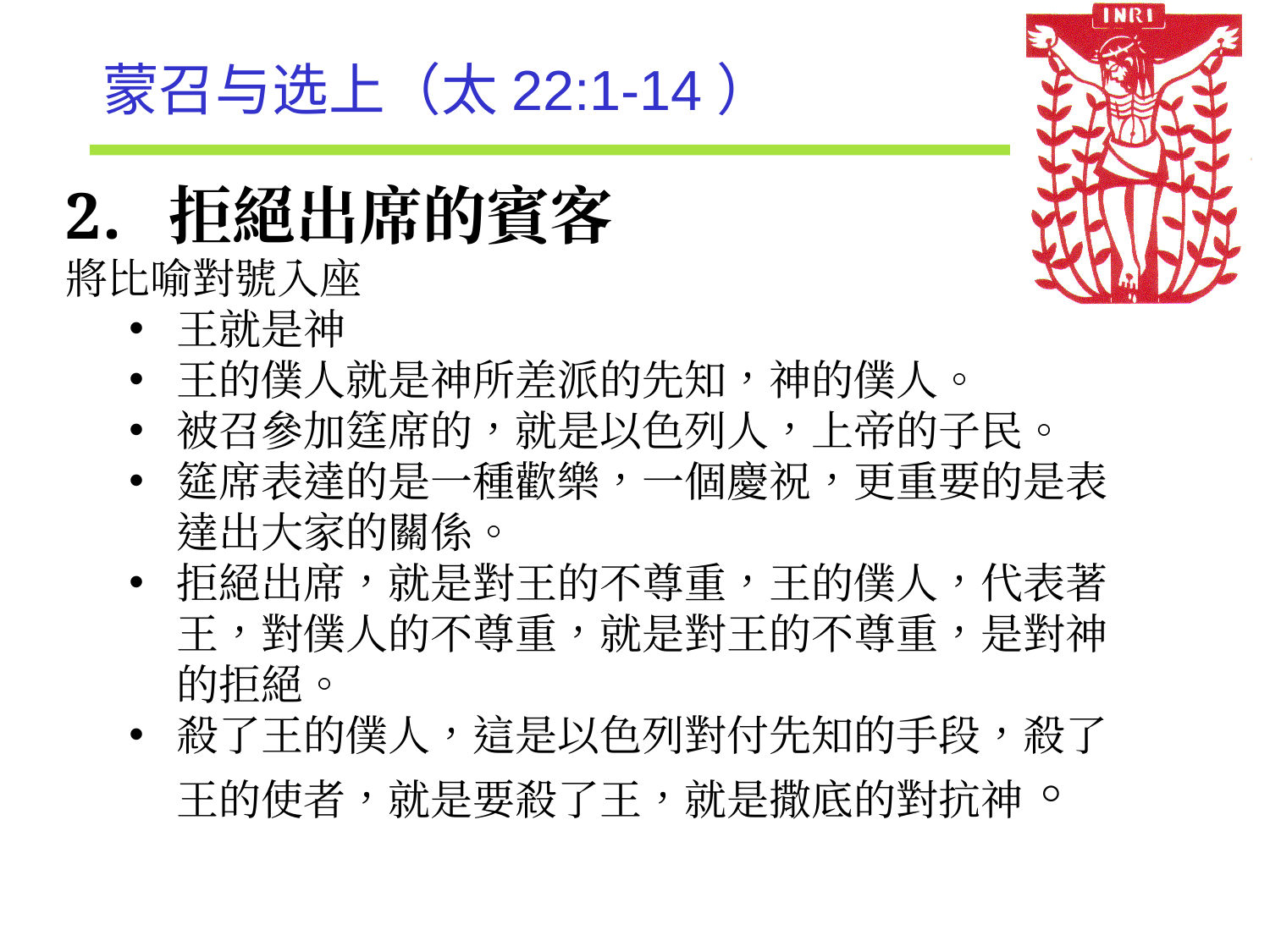

# 蒙召与选上（太22:1-14）

拒絕出席的賓客
將比喻對號入座
王就是神
王的僕人就是神所差派的先知，神的僕人。
被召參加筳席的，就是以色列人，上帝的子民。
筵席表達的是一種歡樂，一個慶祝，更重要的是表達出大家的關係。
拒絕出席，就是對王的不尊重，王的僕人，代表著王，對僕人的不尊重，就是對王的不尊重，是對神的拒絕。
殺了王的僕人，這是以色列對付先知的手段，殺了王的使者，就是要殺了王，就是撒底的對抗神。